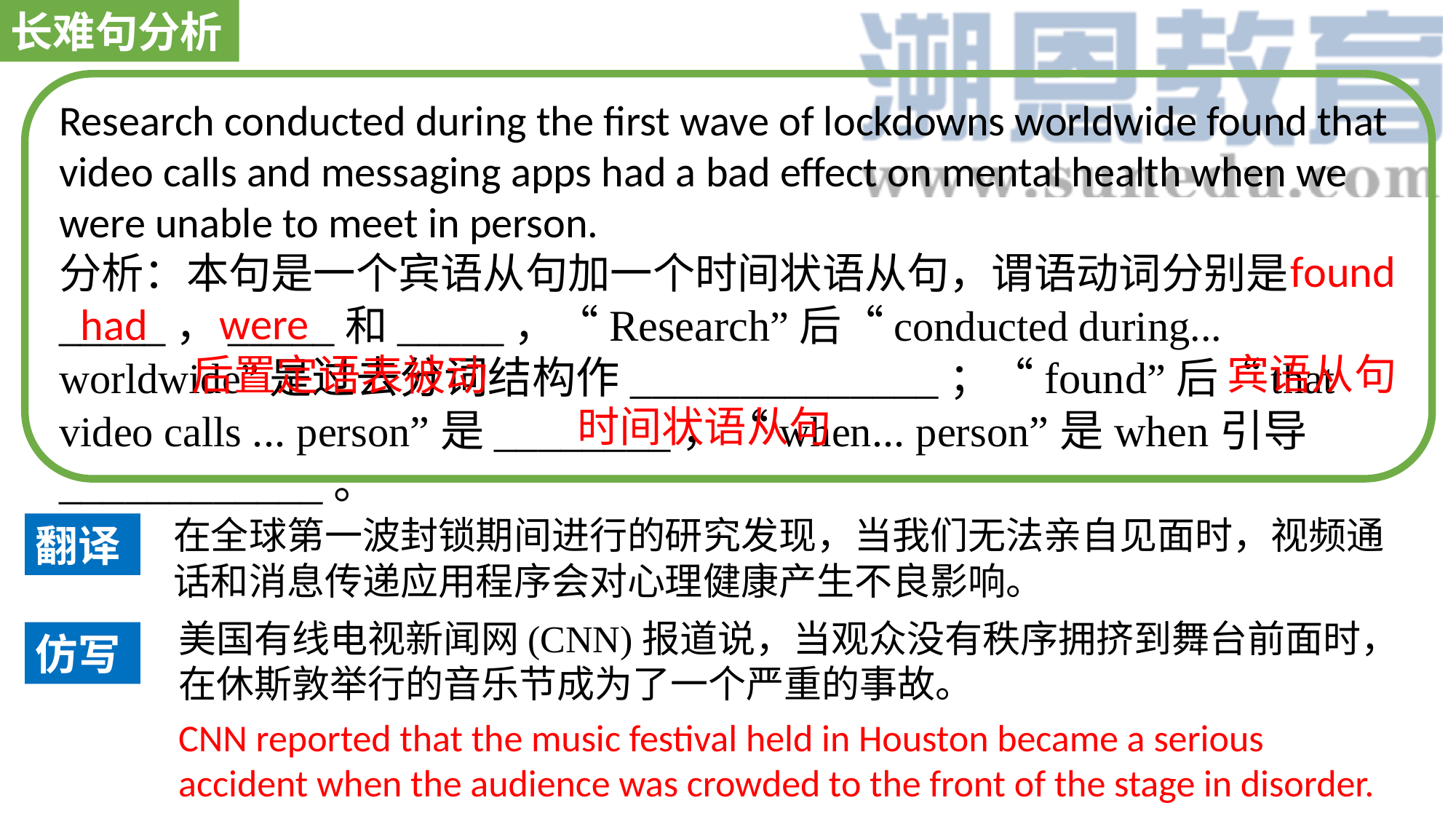

长难句分析

Research conducted during the first wave of lockdowns worldwide found that video calls and messaging apps had a bad effect on mental health when we were unable to meet in person.
分析：本句是一个宾语从句加一个时间状语从句，谓语动词分别是_____，_____和_____，“Research”后“conducted during... worldwide”是过去分词结构作______________；“found”后“that video calls ... person”是________，“when... person”是when引导____________。
found
were
had
宾语从句
后置定语表被动
时间状语从句
在全球第一波封锁期间进行的研究发现，当我们无法亲自见面时，视频通话和消息传递应用程序会对心理健康产生不良影响。
翻译
美国有线电视新闻网(CNN)报道说，当观众没有秩序拥挤到舞台前面时，在休斯敦举行的音乐节成为了一个严重的事故。
仿写
CNN reported that the music festival held in Houston became a serious accident when the audience was crowded to the front of the stage in disorder.